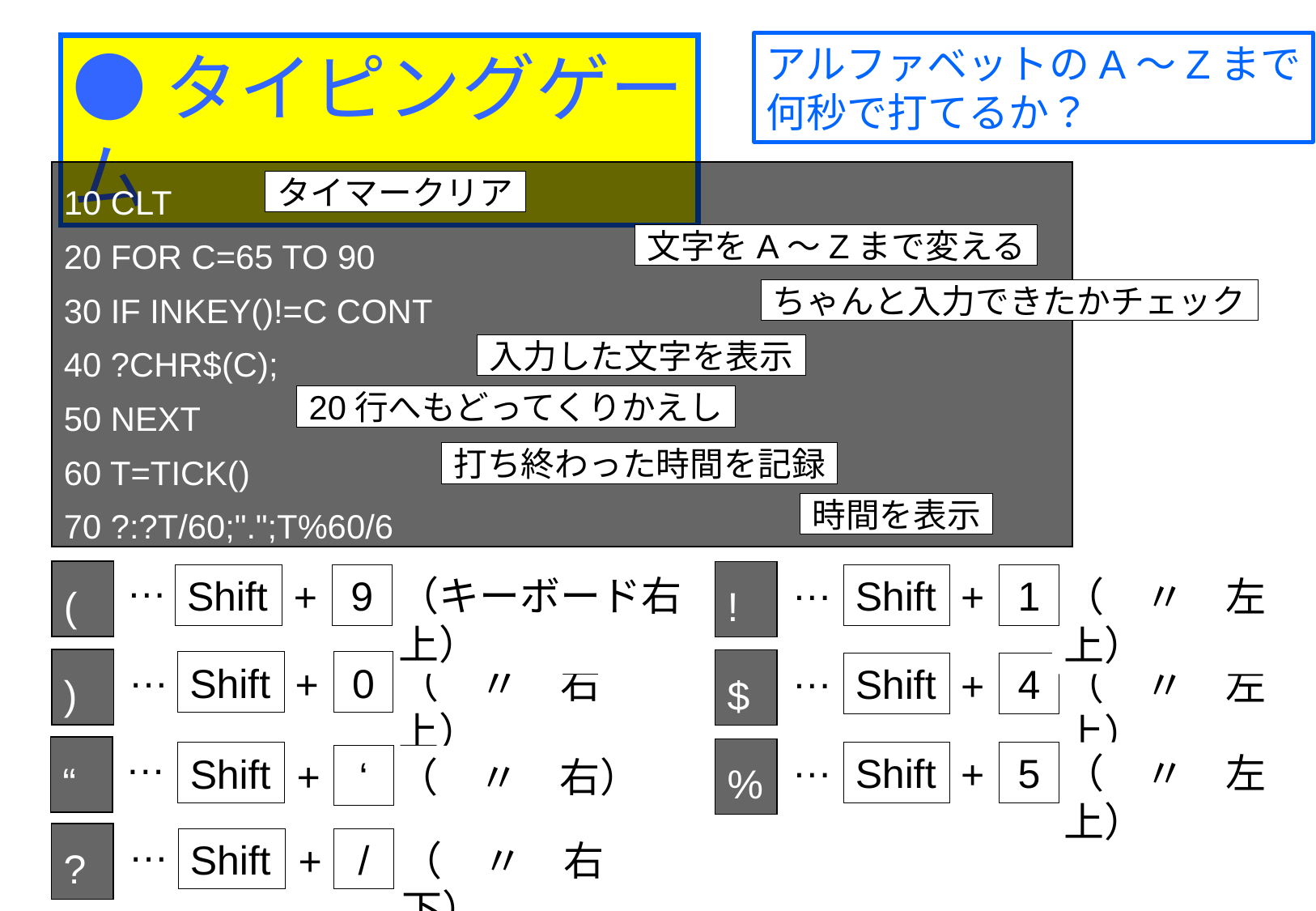

アルファベットのA～Zまで
何秒で打てるか？
●タイピングゲーム
10 CLT
20 FOR C=65 TO 90
30 IF INKEY()!=C CONT
40 ?CHR$(C);
50 NEXT
60 T=TICK()
70 ?:?T/60;".";T%60/6
タイマークリア
文字をA～Zまで変える
ちゃんと入力できたかチェック
入力した文字を表示
20行へもどってくりかえし
打ち終わった時間を記録
時間を表示
…
…
(
!
（キーボード右上）
Shift
9
Shift
1
（　〃　左上）
+
+
…
…
)
$
Shift
0
（　〃　右上）
+
Shift
4
（　〃　左上）
+
…
…
“
%
Shift
5
（　〃　左上）
Shift
+
+
‘
（　〃　右）
…
?
Shift
/
（　〃　右下）
+